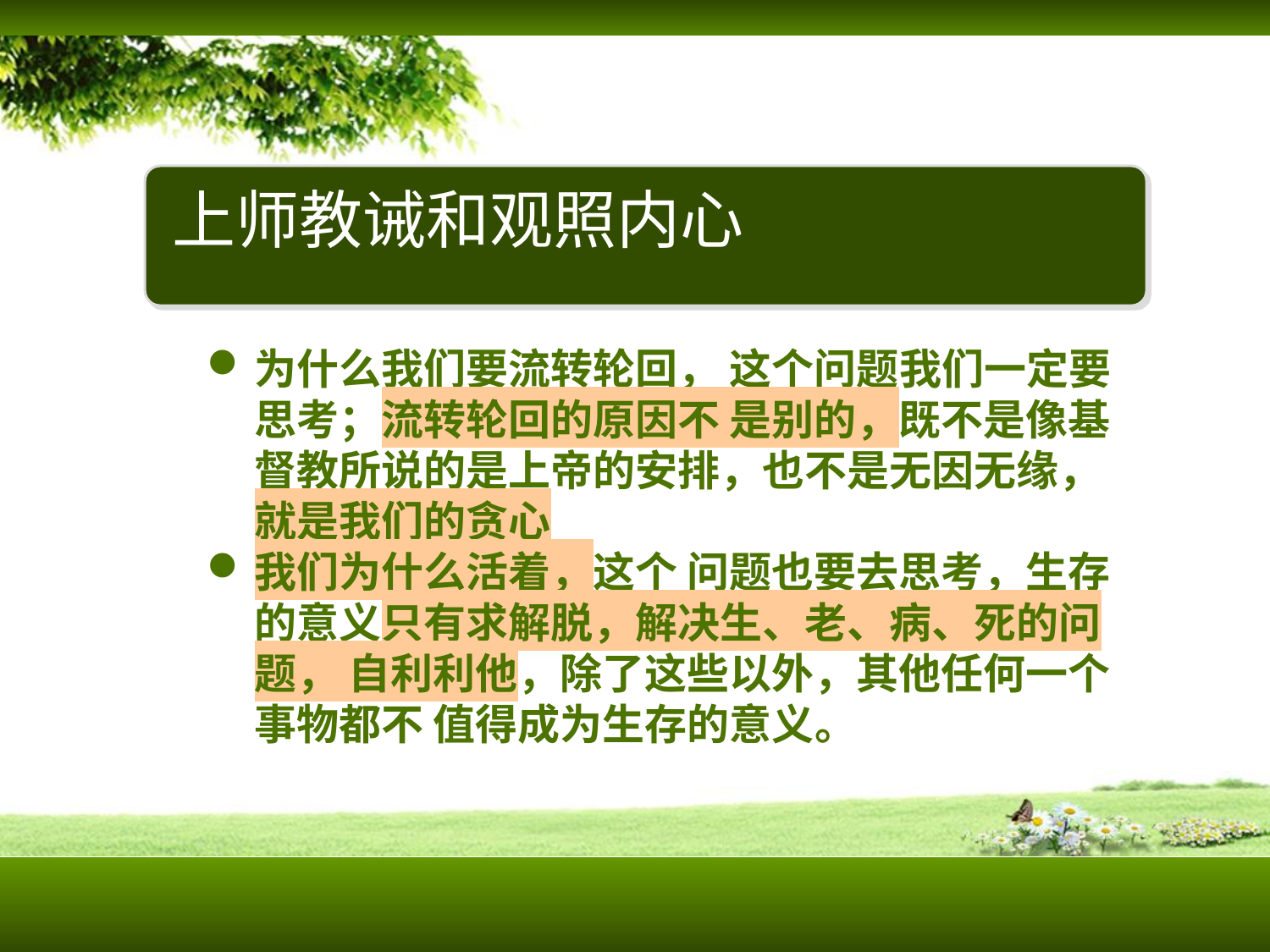

上师教诫和观照内心
为什么我们要流转轮回， 这个问题我们一定要思考；流转轮回的原因不 是别的，既不是像基督教所说的是上帝的安排，也不是无因无缘，就是我们的贪心
我们为什么活着，这个 问题也要去思考，生存 的意义只有求解脱，解决生、老、病、死的问题， 自利利他，除了这些以外，其他任何一个事物都不 值得成为生存的意义。